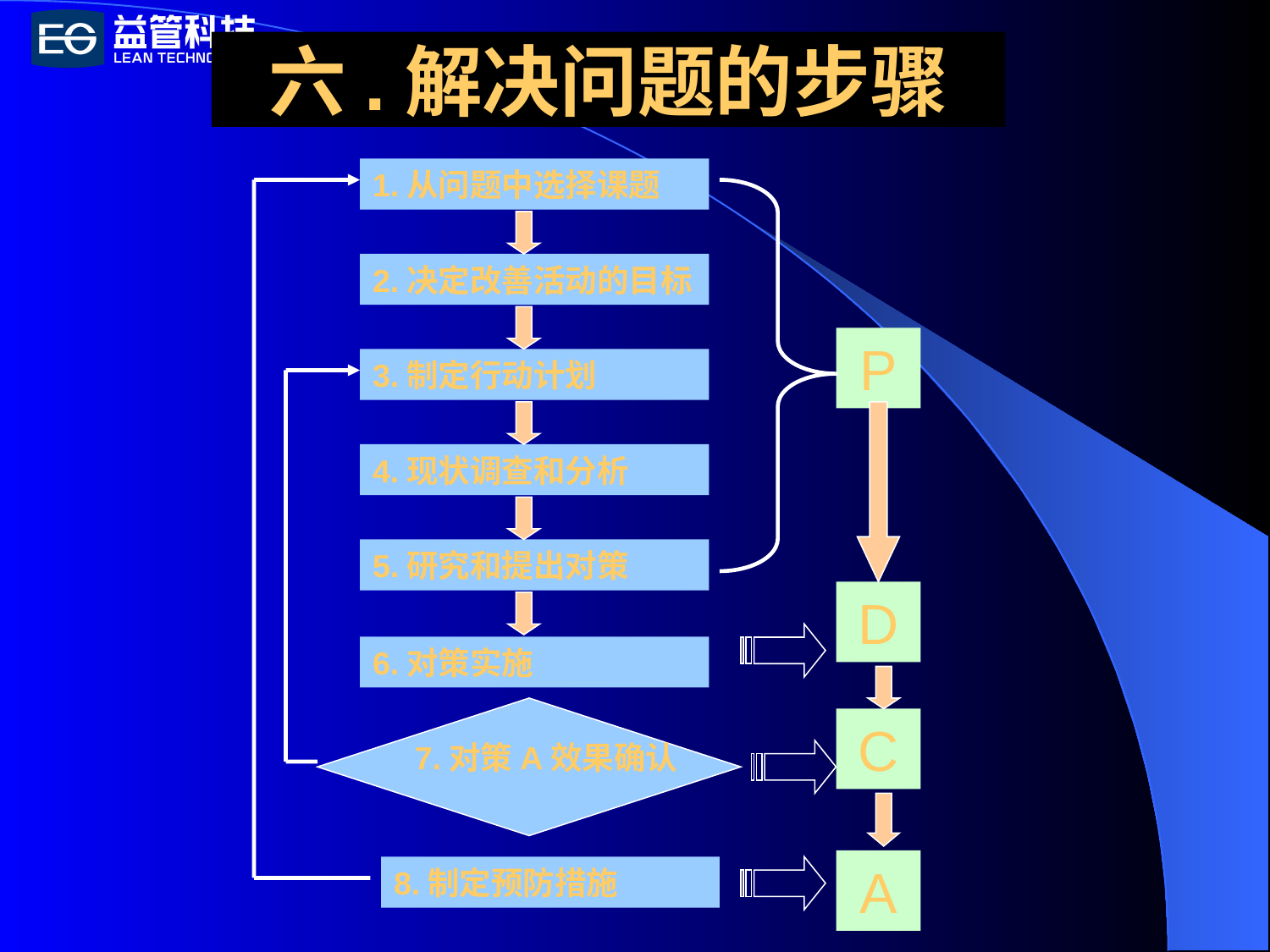

# 六.解决问题的步骤
1.从问题中选择课题

2.决定改善活动的目标

P
3.制定行动计划

4.现状调查和分析

5.研究和提出对策
D

6.对策实施

C
7.对策A效果确认

A

8.制定预防措施